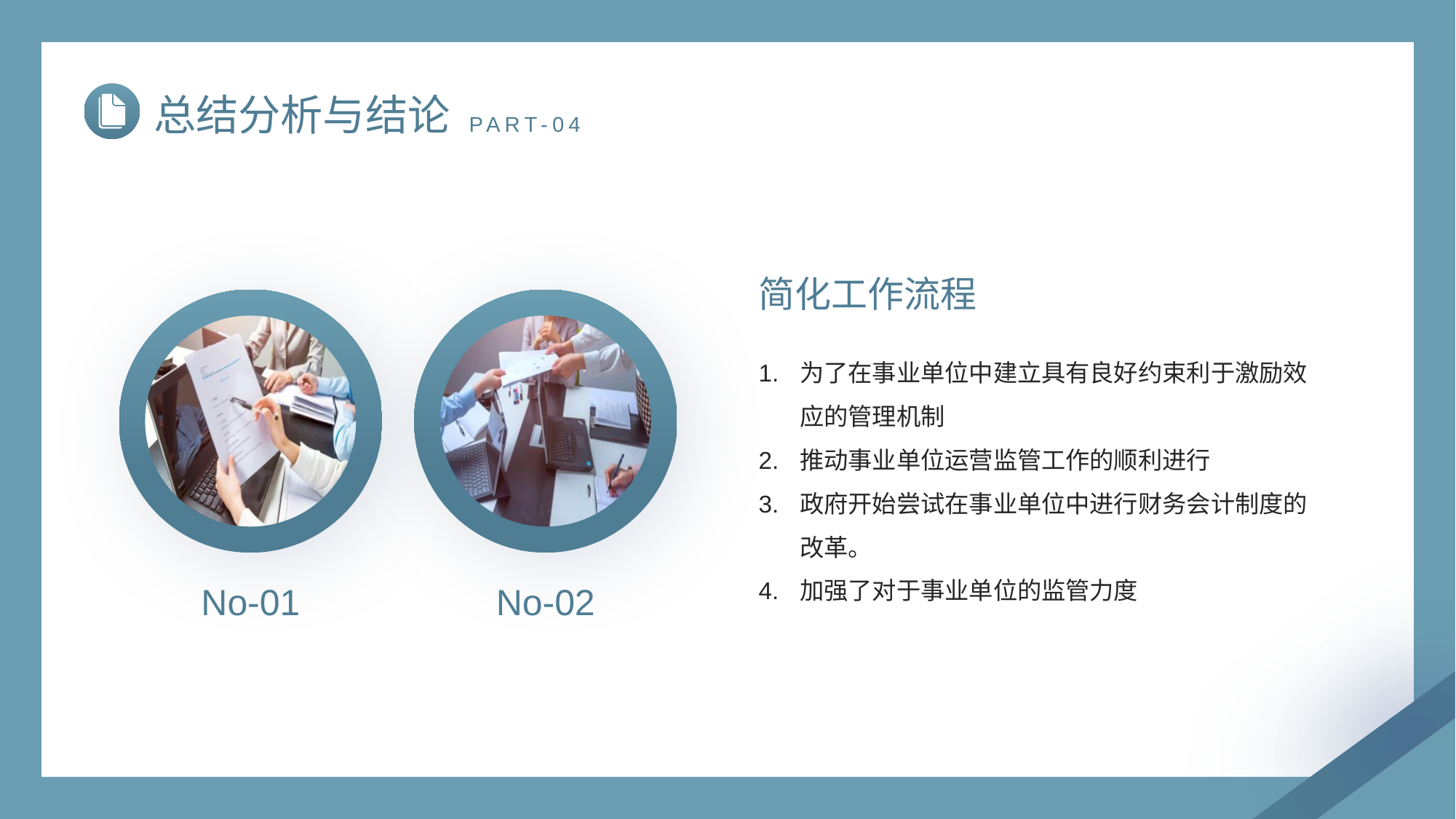

总结分析与结论
PART-04
简化工作流程
为了在事业单位中建立具有良好约束利于激励效应的管理机制
推动事业单位运营监管工作的顺利进行
政府开始尝试在事业单位中进行财务会计制度的改革。
加强了对于事业单位的监管力度

No-01
No-02